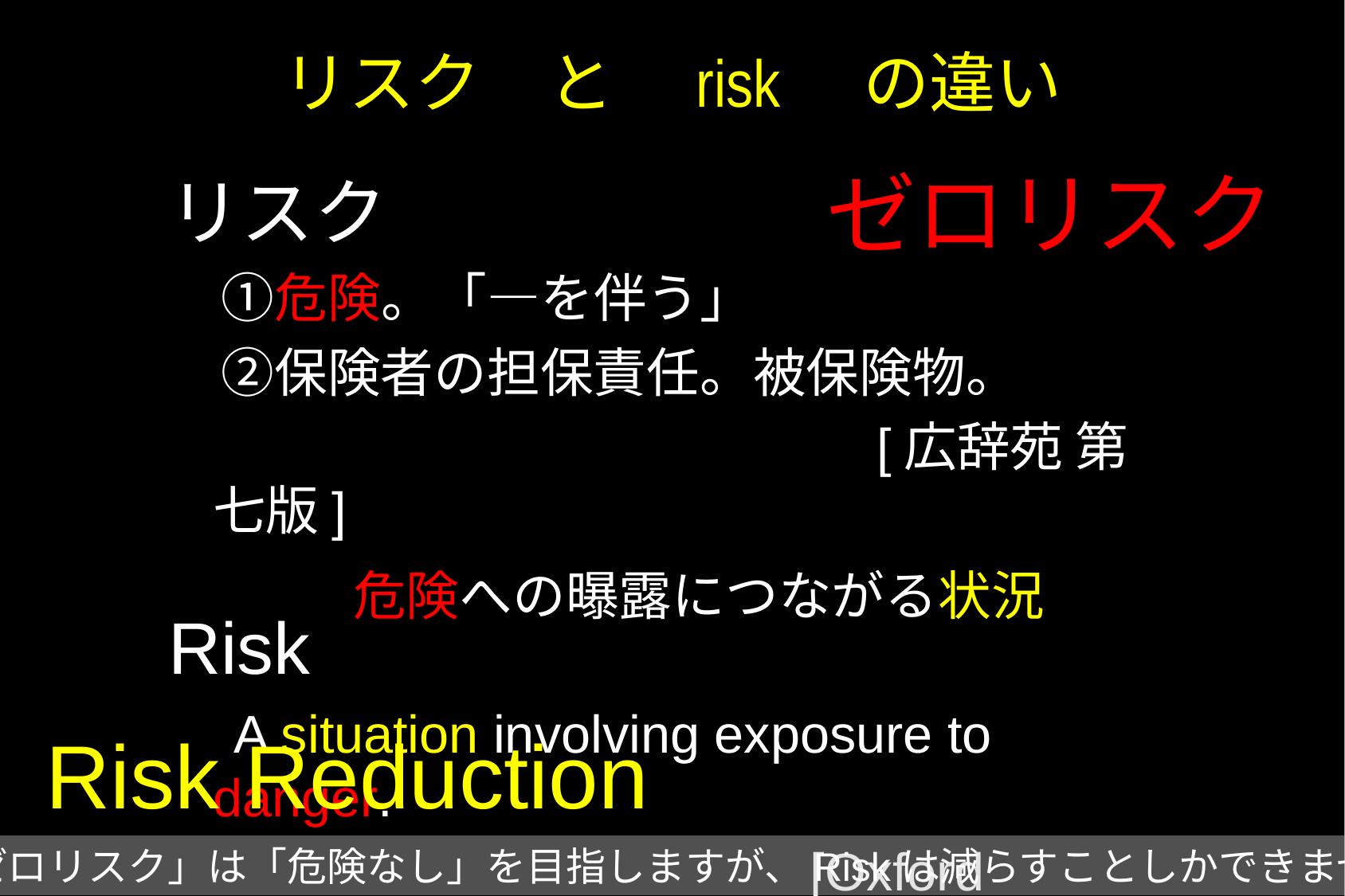

# リスク　と　risk　の違い
ゼロリスク
リスク
　①危険。「―を伴う」
　②保険者の担保責任。被保険物。
　　　　				　[広辞苑 第七版]

Risk
　A situation involving exposure to danger.
　　　　			　　[Oxford Dictionary]
危険への曝露につながる状況
Risk Reduction
「ゼロリスク」は「危険なし」を目指しますが、Riskは減らすことしかできません